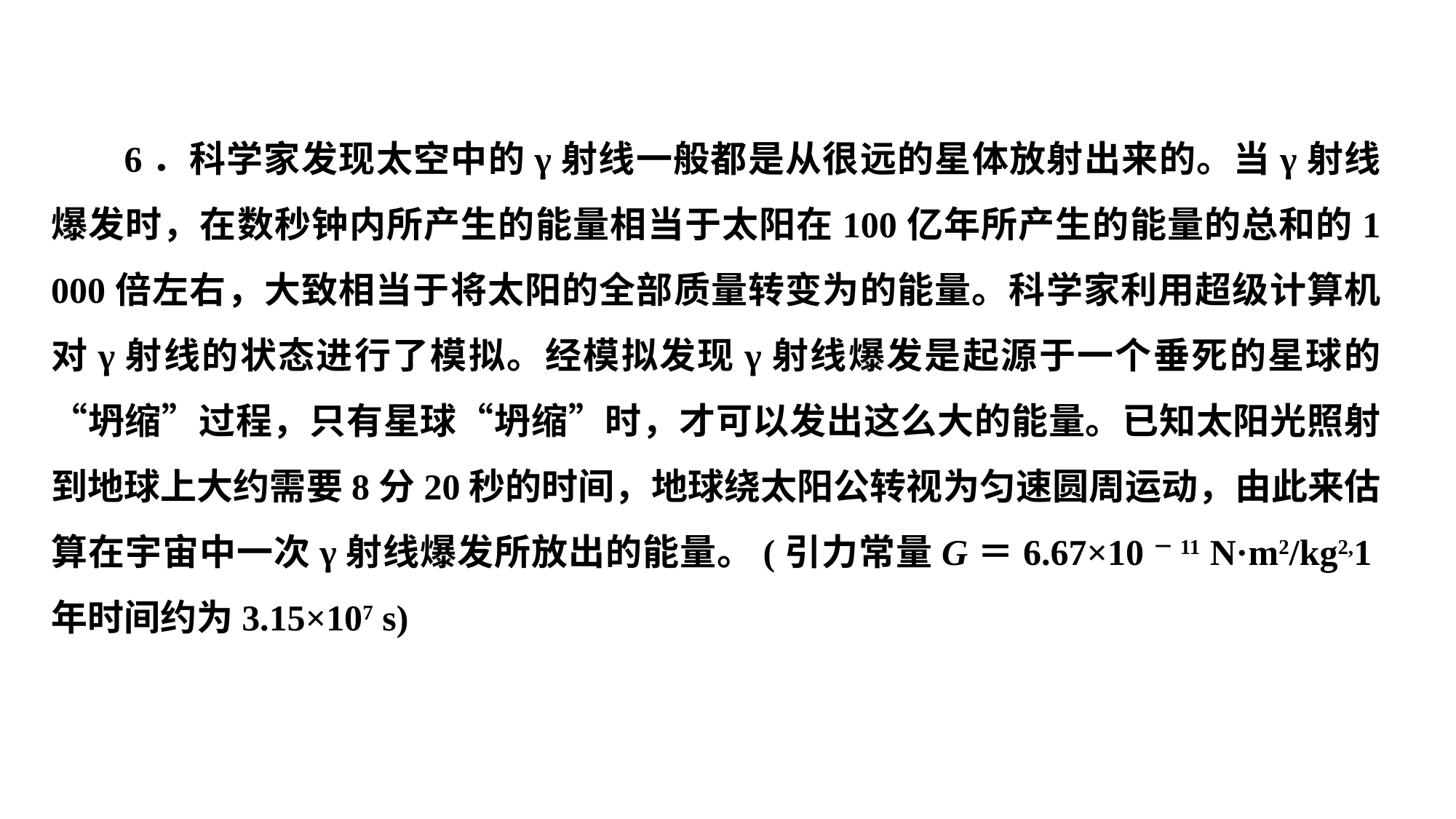

6．科学家发现太空中的γ射线一般都是从很远的星体放射出来的。当γ射线爆发时，在数秒钟内所产生的能量相当于太阳在100亿年所产生的能量的总和的1 000倍左右，大致相当于将太阳的全部质量转变为的能量。科学家利用超级计算机对γ射线的状态进行了模拟。经模拟发现γ射线爆发是起源于一个垂死的星球的“坍缩”过程，只有星球“坍缩”时，才可以发出这么大的能量。已知太阳光照射到地球上大约需要8分20秒的时间，地球绕太阳公转视为匀速圆周运动，由此来估算在宇宙中一次γ射线爆发所放出的能量。(引力常量G＝6.67×10－11 N·m2/kg2,1年时间约为3.15×107 s)